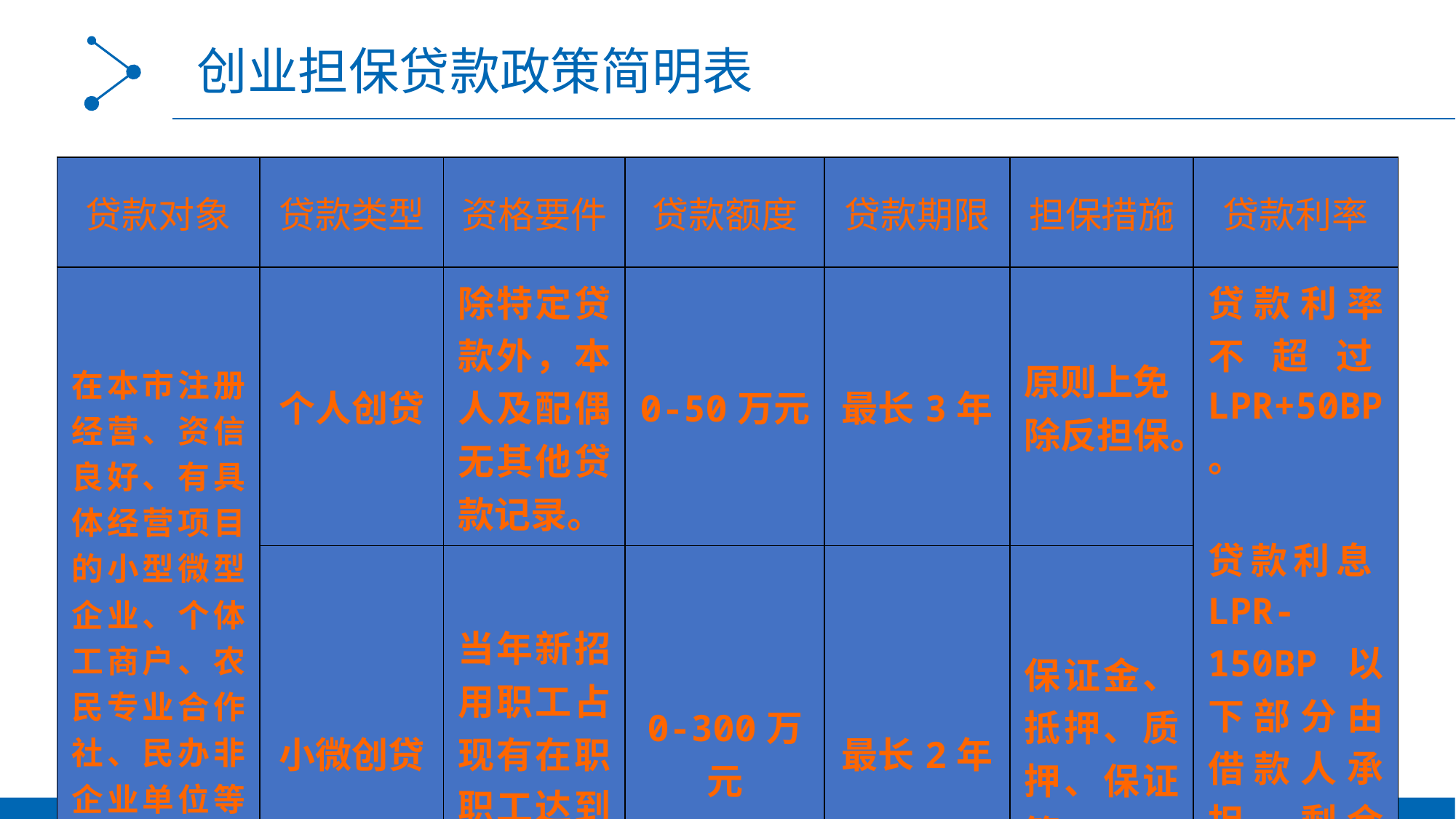

创业担保贷款政策简明表
| 贷款对象 | 贷款类型 | 资格要件 | 贷款额度 | 贷款期限 | 担保措施 | 贷款利率 |
| --- | --- | --- | --- | --- | --- | --- |
| 在本市注册经营、资信良好、有具体经营项目的小型微型企业、个体工商户、农民专业合作社、民办非企业单位等创业主体。 | 个人创贷 | 除特定贷款外，本人及配偶无其他贷款记录。 | 0-50万元 | 最长3年 | 原则上免除反担保。 | 贷款利率不超过LPR+50BP。 贷款利息LPR-150BP以下部分由借款人承担，剩余部分财政贴息。 |
|  | 小微创贷 | 当年新招用职工占现有在职职工达到一定比例。 | 0-300万元 | 最长2年 | 保证金、抵押、质押、保证等。 |  |